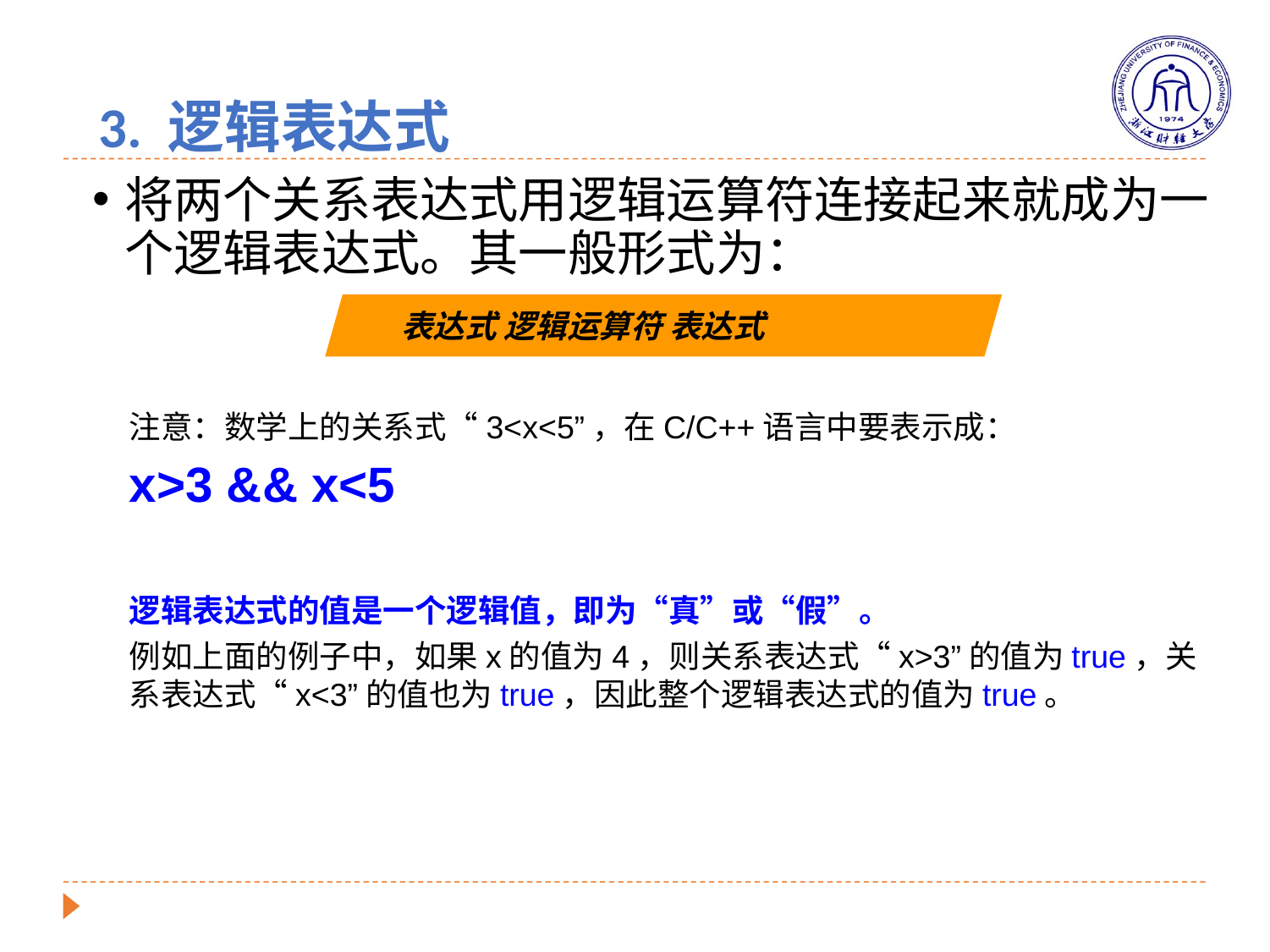

# 3. 逻辑表达式
将两个关系表达式用逻辑运算符连接起来就成为一个逻辑表达式。其一般形式为：
表达式 逻辑运算符 表达式
注意：数学上的关系式“3<x<5”，在C/C++语言中要表示成：
x>3 && x<5
逻辑表达式的值是一个逻辑值，即为“真”或“假”。
例如上面的例子中，如果x的值为4，则关系表达式“x>3”的值为true，关系表达式“x<3”的值也为true，因此整个逻辑表达式的值为true。